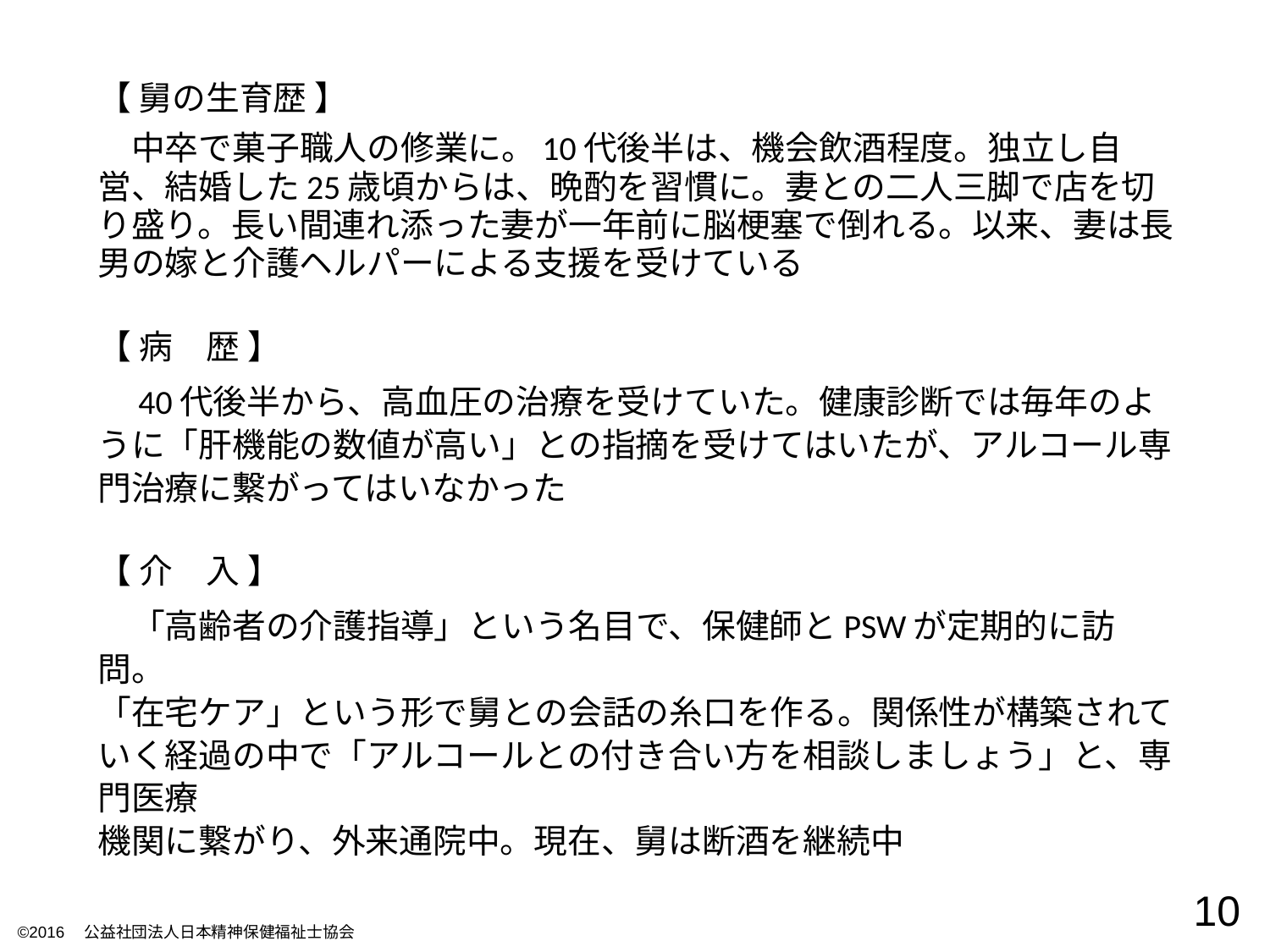

【 舅の生育歴 】
　中卒で菓子職人の修業に。10代後半は、機会飲酒程度。独立し自営、結婚した25歳頃からは、晩酌を習慣に。妻との二人三脚で店を切り盛り。長い間連れ添った妻が一年前に脳梗塞で倒れる。以来、妻は長男の嫁と介護ヘルパーによる支援を受けている

【 病　歴 】
　40代後半から、高血圧の治療を受けていた。健康診断では毎年のように「肝機能の数値が高い」との指摘を受けてはいたが、アルコール専門治療に繋がってはいなかった

【 介　入 】
　「高齢者の介護指導」という名目で、保健師とPSWが定期的に訪問。
「在宅ケア」という形で舅との会話の糸口を作る。関係性が構築されていく経過の中で「アルコールとの付き合い方を相談しましょう」と、専門医療
機関に繋がり、外来通院中。現在、舅は断酒を継続中

10
©2016　公益社団法人日本精神保健福祉士協会